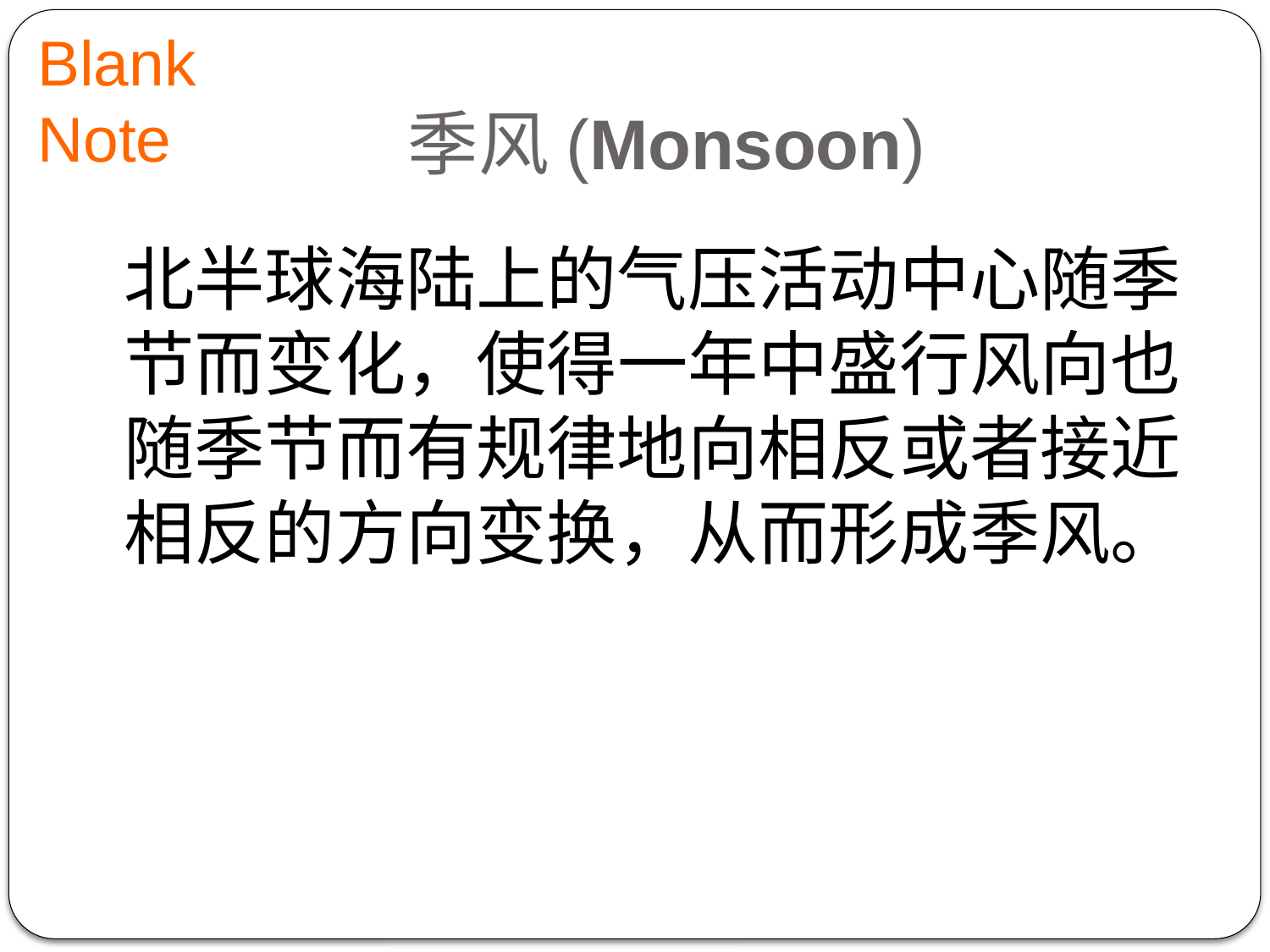

Blank
Note
# 季风(Monsoon)
	北半球海陆上的气压活动中心随季节而变化，使得一年中盛行风向也随季节而有规律地向相反或者接近相反的方向变换，从而形成季风。